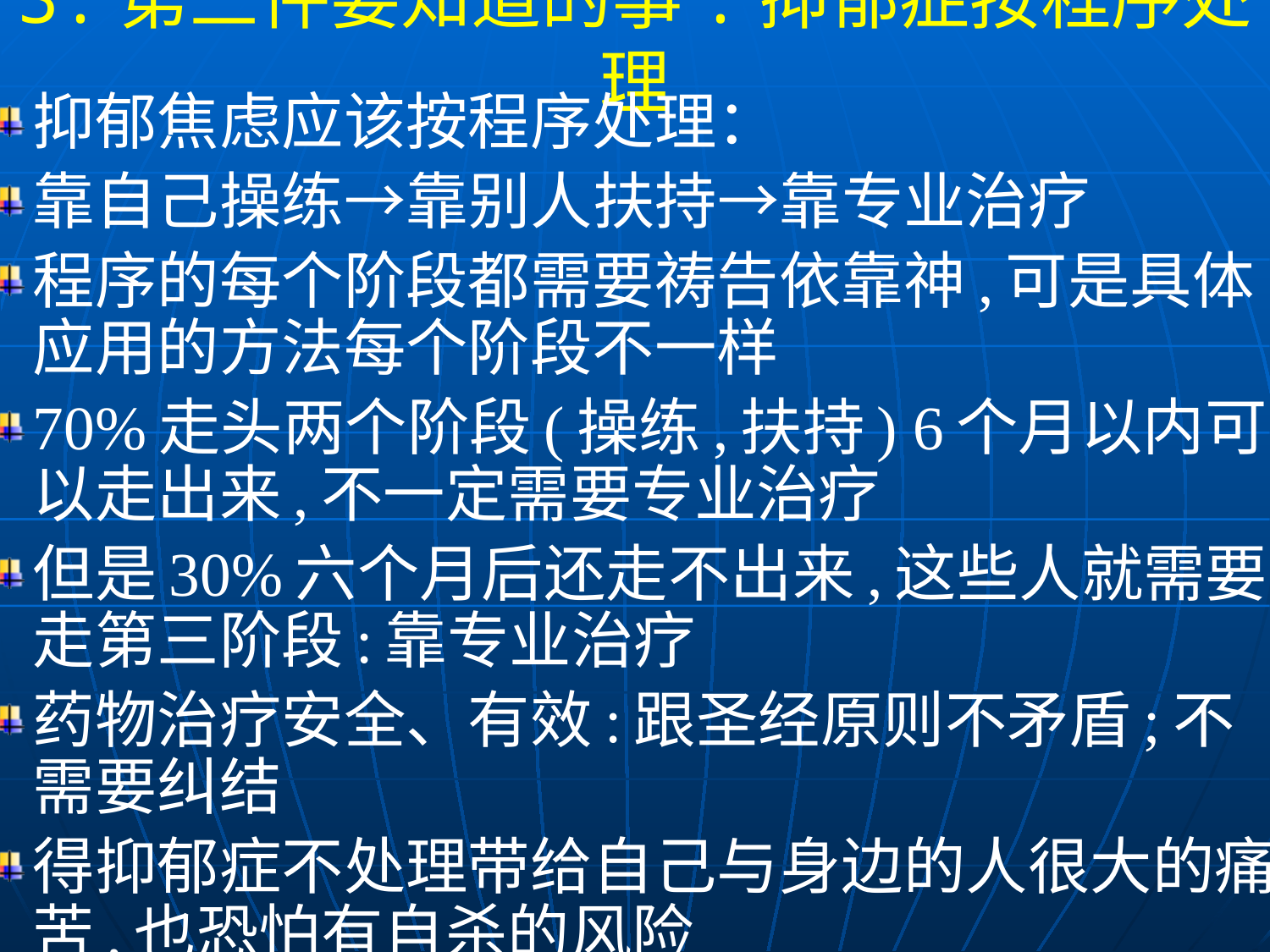

3.第三件要知道的事:抑郁症按程序处理
抑郁焦虑应该按程序处理：
靠自己操练→靠别人扶持→靠专业治疗
程序的每个阶段都需要祷告依靠神,可是具体应用的方法每个阶段不一样
70%走头两个阶段(操练,扶持) 6个月以内可以走出来,不一定需要专业治疗
但是30%六个月后还走不出来,这些人就需要走第三阶段:靠专业治疗
药物治疗安全、有效:跟圣经原则不矛盾;不需要纠结
得抑郁症不处理带给自己与身边的人很大的痛苦,也恐怕有自杀的风险